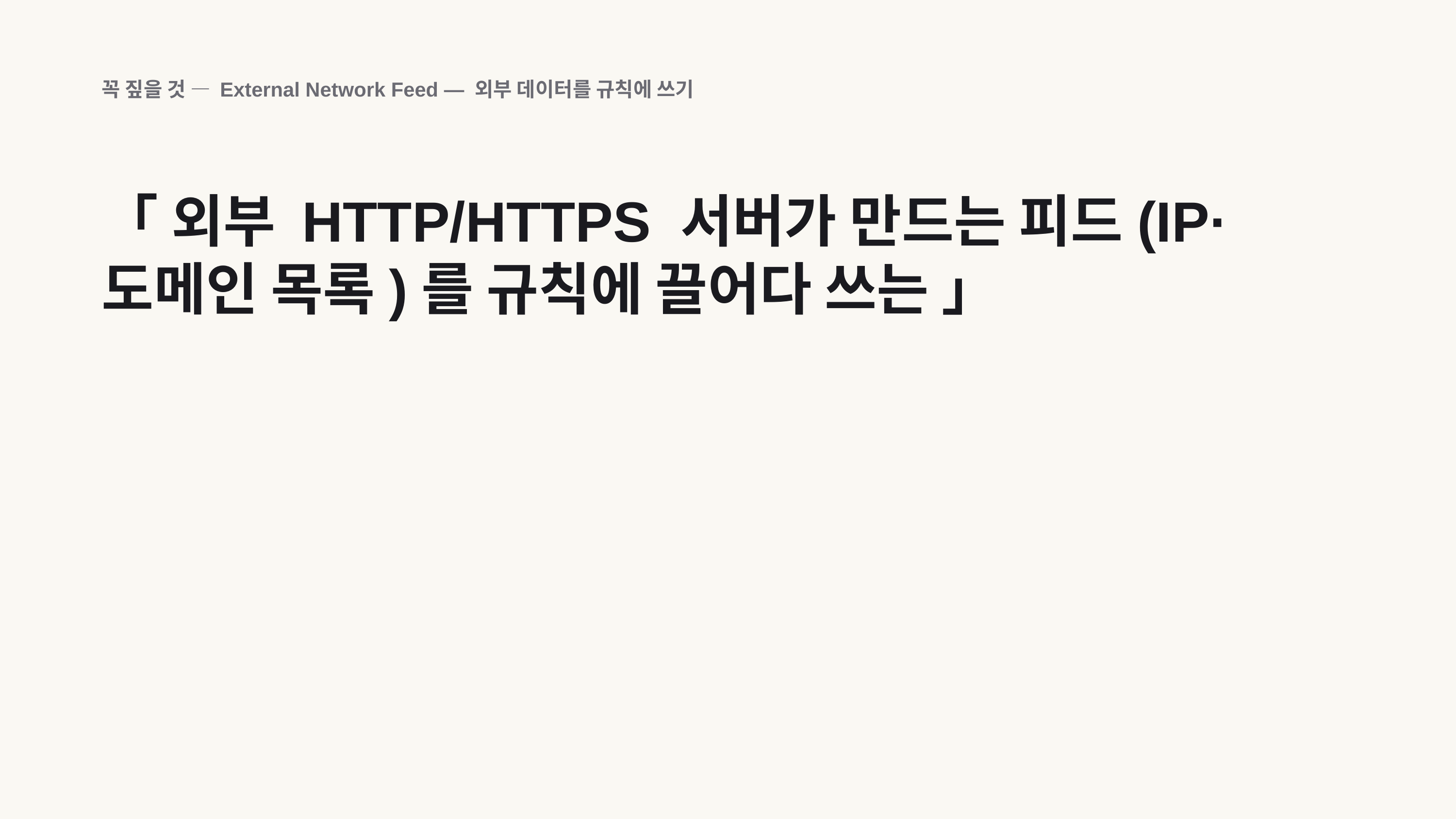

꼭 짚을 것 — External Network Feed — 외부 데이터를 규칙에 쓰기
「 외부 HTTP/HTTPS 서버가 만드는 피드(IP·도메인 목록)를 규칙에 끌어다 쓰는 」